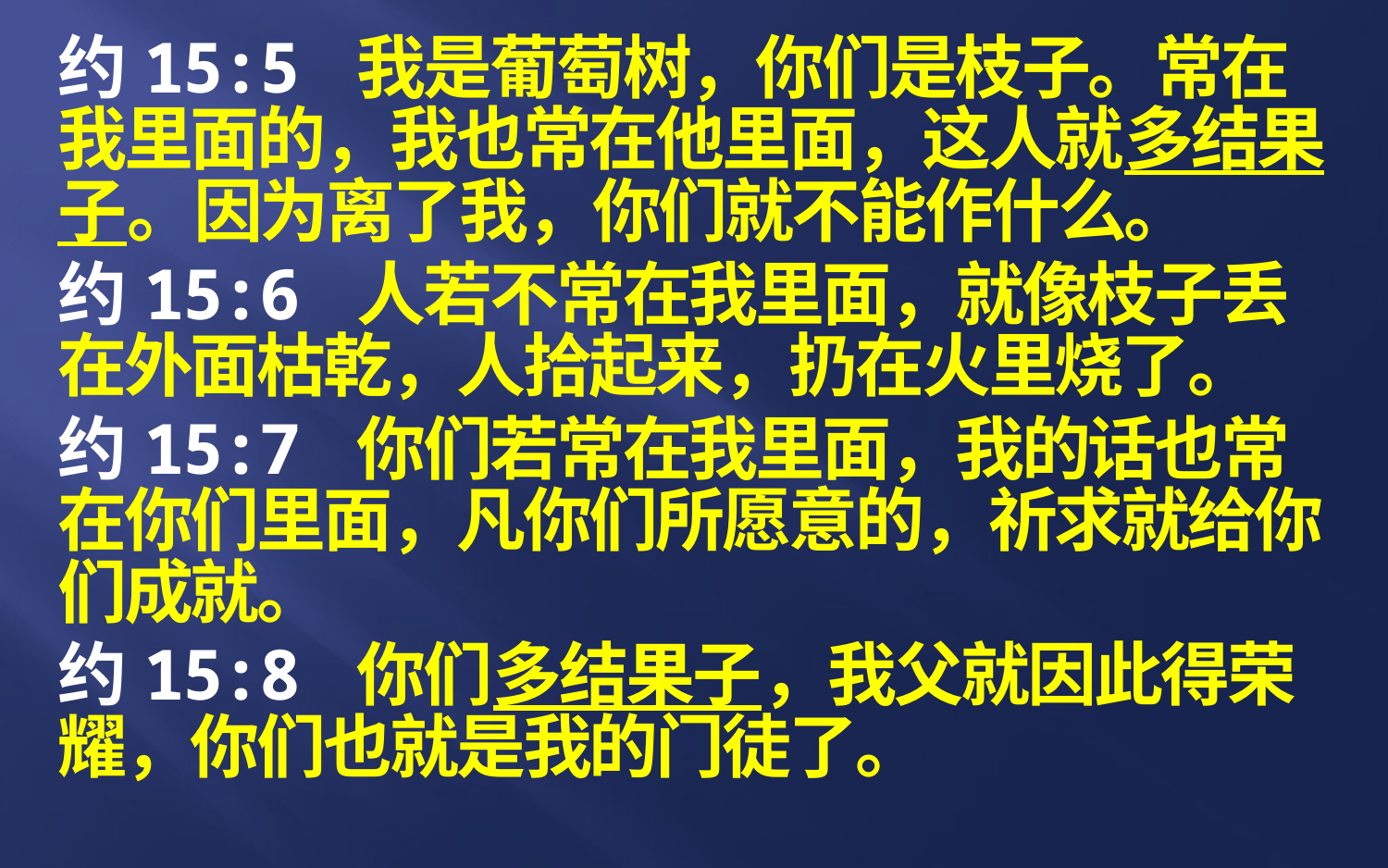

约15:5 我是葡萄树，你们是枝子。常在我里面的，我也常在他里面，这人就多结果子。因为离了我，你们就不能作什么。
约15:6 人若不常在我里面，就像枝子丢在外面枯乾，人拾起来，扔在火里烧了。
约15:7 你们若常在我里面，我的话也常在你们里面，凡你们所愿意的，祈求就给你们成就。
约15:8 你们多结果子，我父就因此得荣耀，你们也就是我的门徒了。